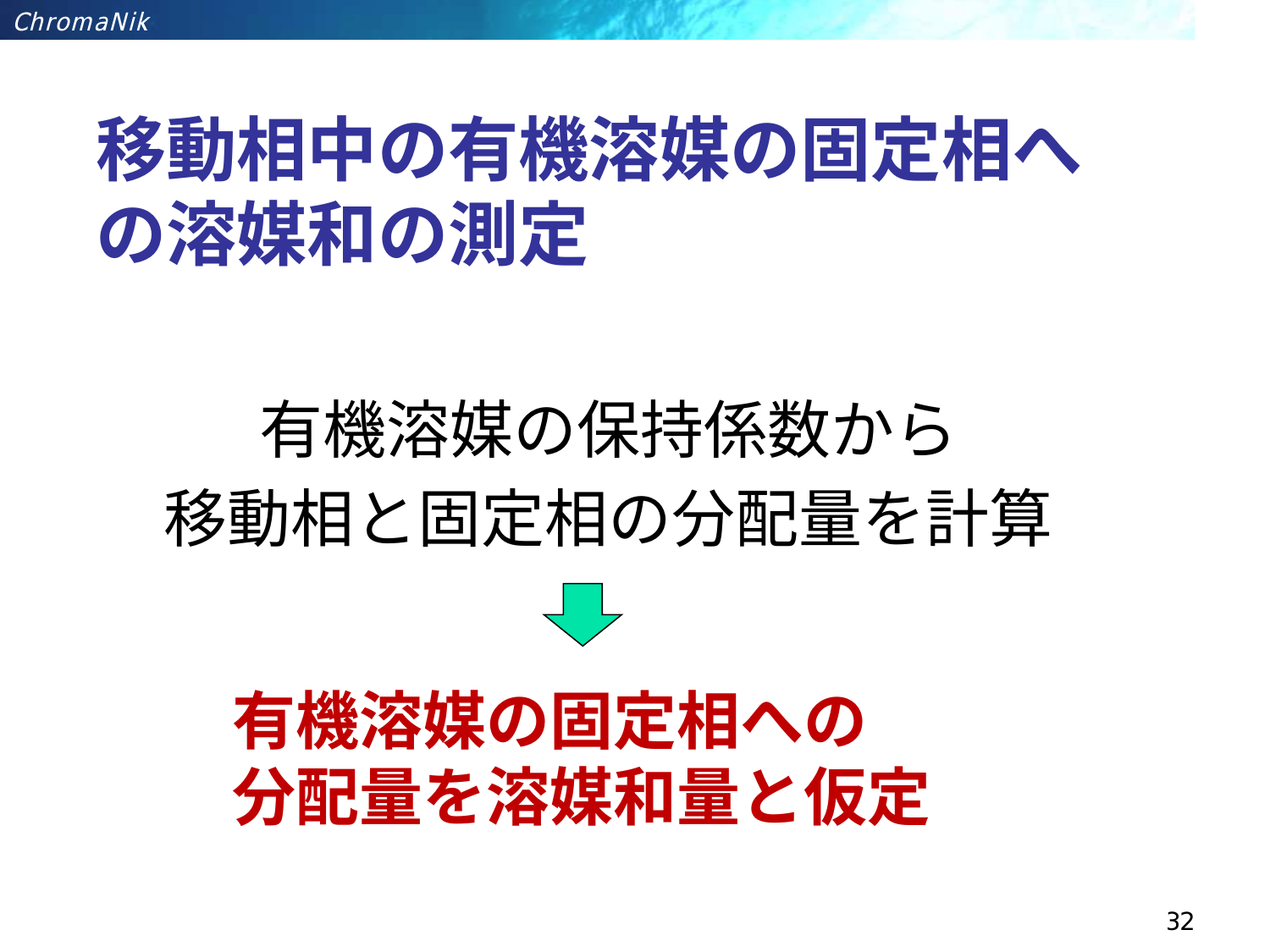

# 移動相中の有機溶媒の固定相への溶媒和の測定
有機溶媒の保持係数から
移動相と固定相の分配量を計算

有機溶媒の固定相への
分配量を溶媒和量と仮定
32